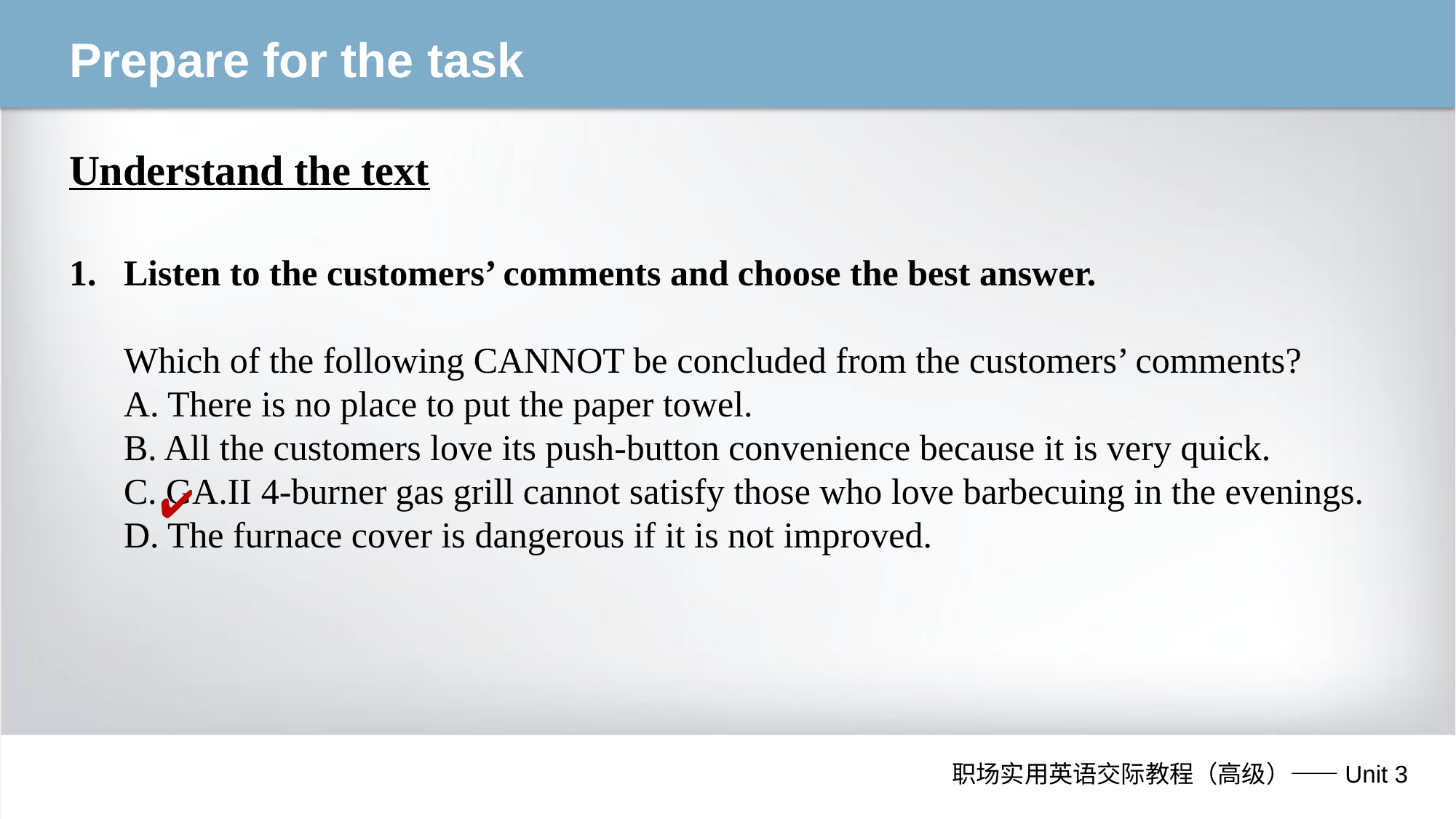

Prepare for the task
Understand the text
Listen to the customers’ comments and choose the best answer.

Which of the following CANNOT be concluded from the customers’ comments?
A. There is no place to put the paper towel.
B. All the customers love its push-button convenience because it is very quick.
C. GA.II 4-burner gas grill cannot satisfy those who love barbecuing in the evenings.
D. The furnace cover is dangerous if it is not improved.
✔
职场实用英语交际教程（高级）——Unit 3